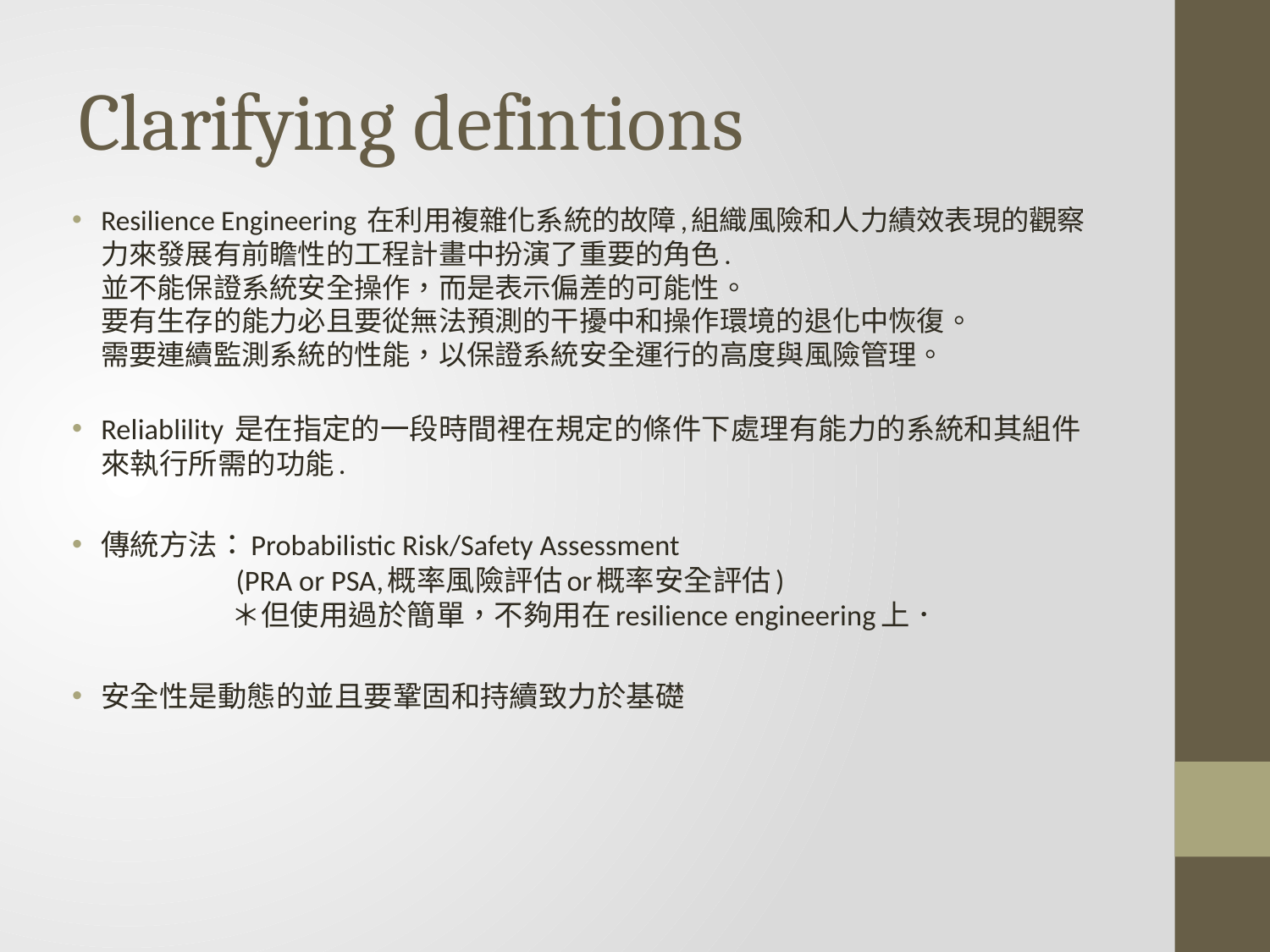

# Clarifying defintions
Resilience Engineering 在利用複雜化系統的故障,組織風險和人力績效表現的觀察力來發展有前瞻性的工程計畫中扮演了重要的角色.
並不能保證系統安全操作，而是表示偏差的可能性。
要有生存的能力必且要從無法預測的干擾中和操作環境的退化中恢復。
需要連續監測系統的性能，以保證系統安全運行的高度與風險管理。
Reliablility 是在指定的一段時間裡在規定的條件下處理有能力的系統和其組件來執行所需的功能.

傳統方法：Probabilistic Risk/Safety Assessment
	　　(PRA or PSA,概率風險評估or概率安全評估)
	　　＊但使用過於簡單，不夠用在resilience engineering上．

安全性是動態的並且要鞏固和持續致力於基礎